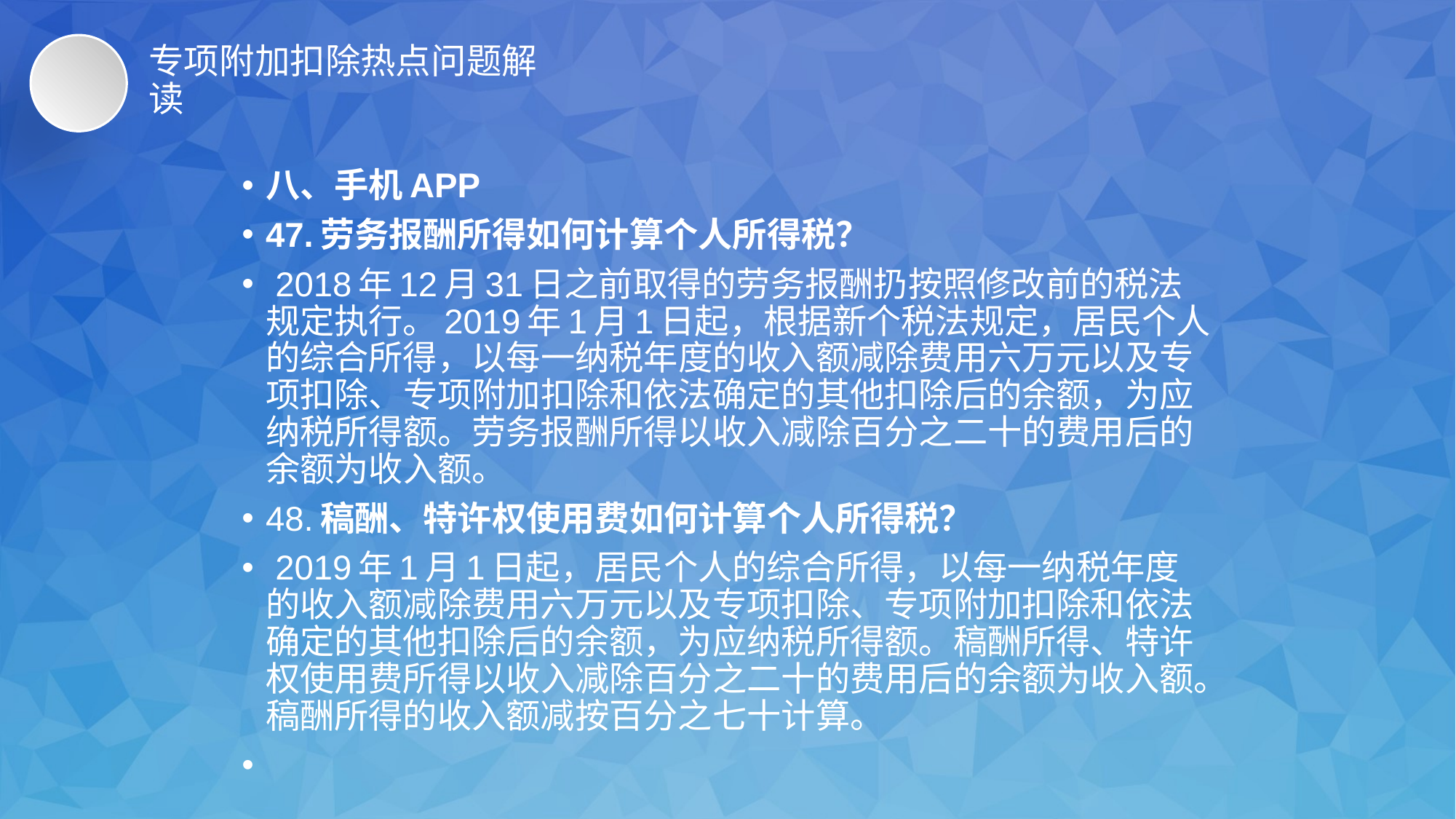

# 专项附加扣除热点问题解读
八、手机APP
47.劳务报酬所得如何计算个人所得税？
 2018年12月31日之前取得的劳务报酬扔按照修改前的税法规定执行。2019年1月1日起，根据新个税法规定，居民个人的综合所得，以每一纳税年度的收入额减除费用六万元以及专项扣除、专项附加扣除和依法确定的其他扣除后的余额，为应纳税所得额。劳务报酬所得以收入减除百分之二十的费用后的余额为收入额。
48.稿酬、特许权使用费如何计算个人所得税？
 2019年1月1日起，居民个人的综合所得，以每一纳税年度的收入额减除费用六万元以及专项扣除、专项附加扣除和依法确定的其他扣除后的余额，为应纳税所得额。稿酬所得、特许权使用费所得以收入减除百分之二十的费用后的余额为收入额。稿酬所得的收入额减按百分之七十计算。